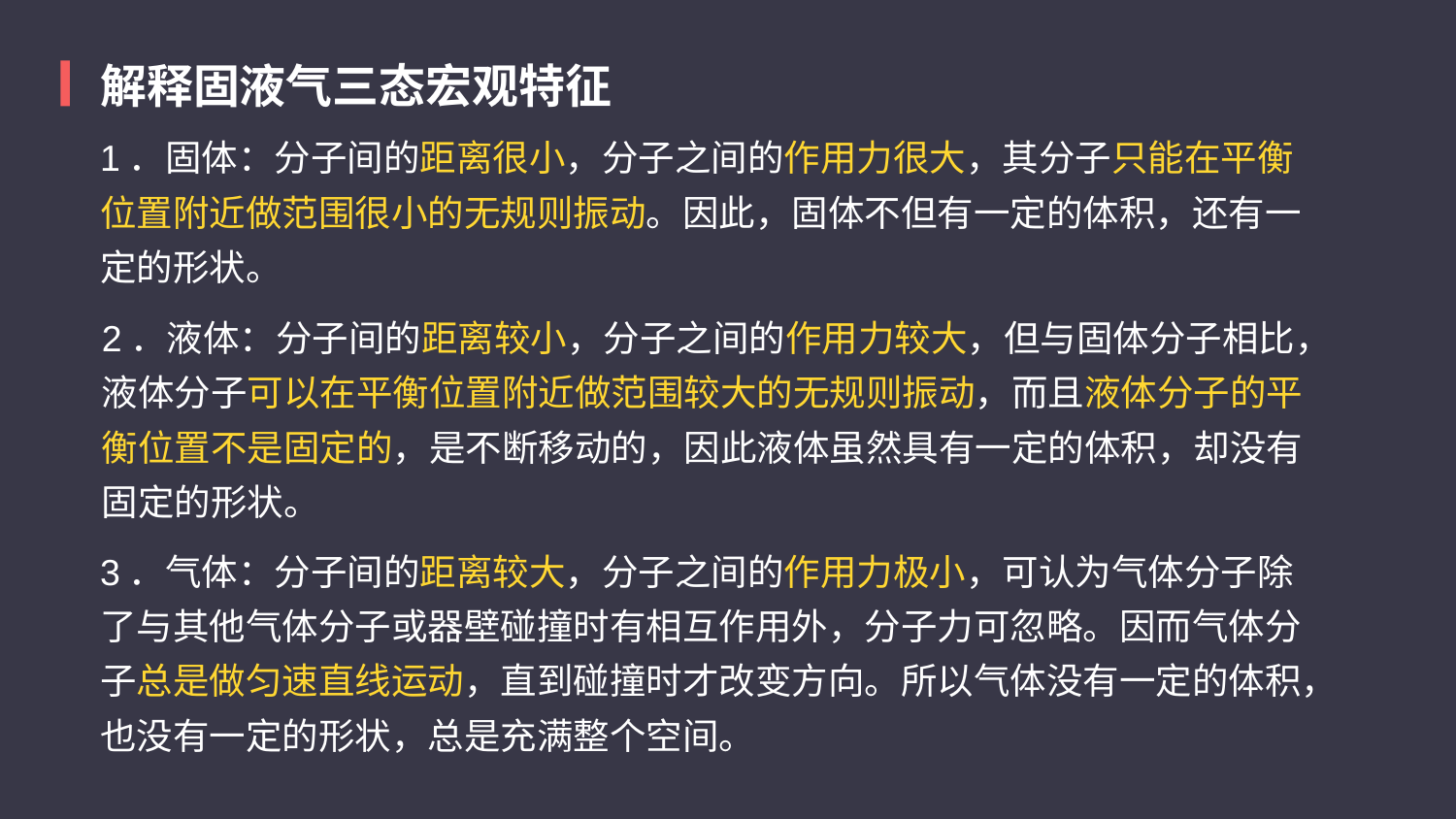

解释固液气三态宏观特征

1．固体：分子间的距离很小，分子之间的作用力很大，其分子只能在平衡位置附近做范围很小的无规则振动。因此，固体不但有一定的体积，还有一定的形状。
2．液体：分子间的距离较小，分子之间的作用力较大，但与固体分子相比，液体分子可以在平衡位置附近做范围较大的无规则振动，而且液体分子的平衡位置不是固定的，是不断移动的，因此液体虽然具有一定的体积，却没有固定的形状。
3．气体：分子间的距离较大，分子之间的作用力极小，可认为气体分子除了与其他气体分子或器壁碰撞时有相互作用外，分子力可忽略。因而气体分子总是做匀速直线运动，直到碰撞时才改变方向。所以气体没有一定的体积，也没有一定的形状，总是充满整个空间。